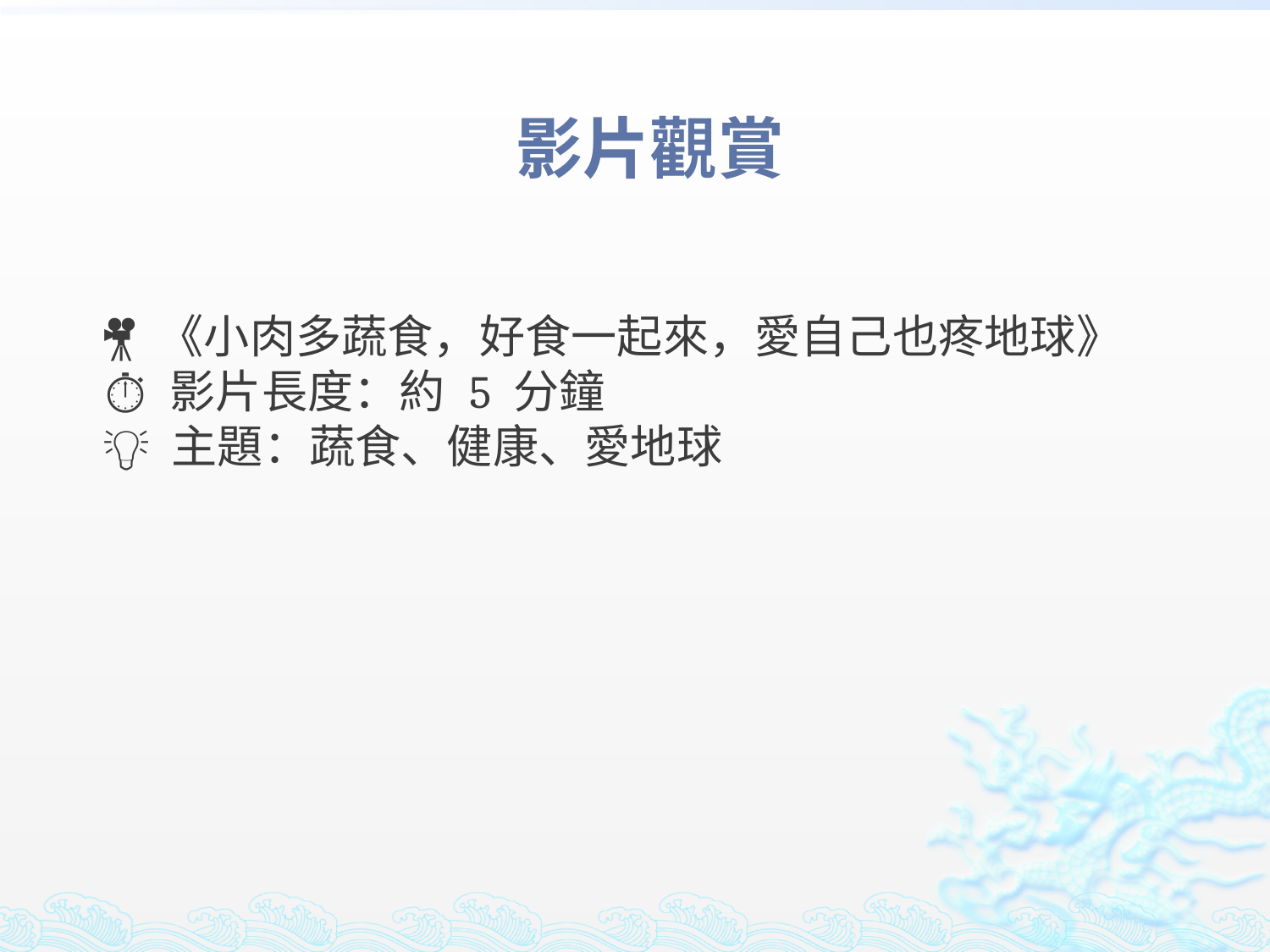

影片觀賞

🎥 《小肉多蔬食，好食一起來，愛自己也疼地球》
⏱️ 影片長度：約 5 分鐘
💡 主題：蔬食、健康、愛地球